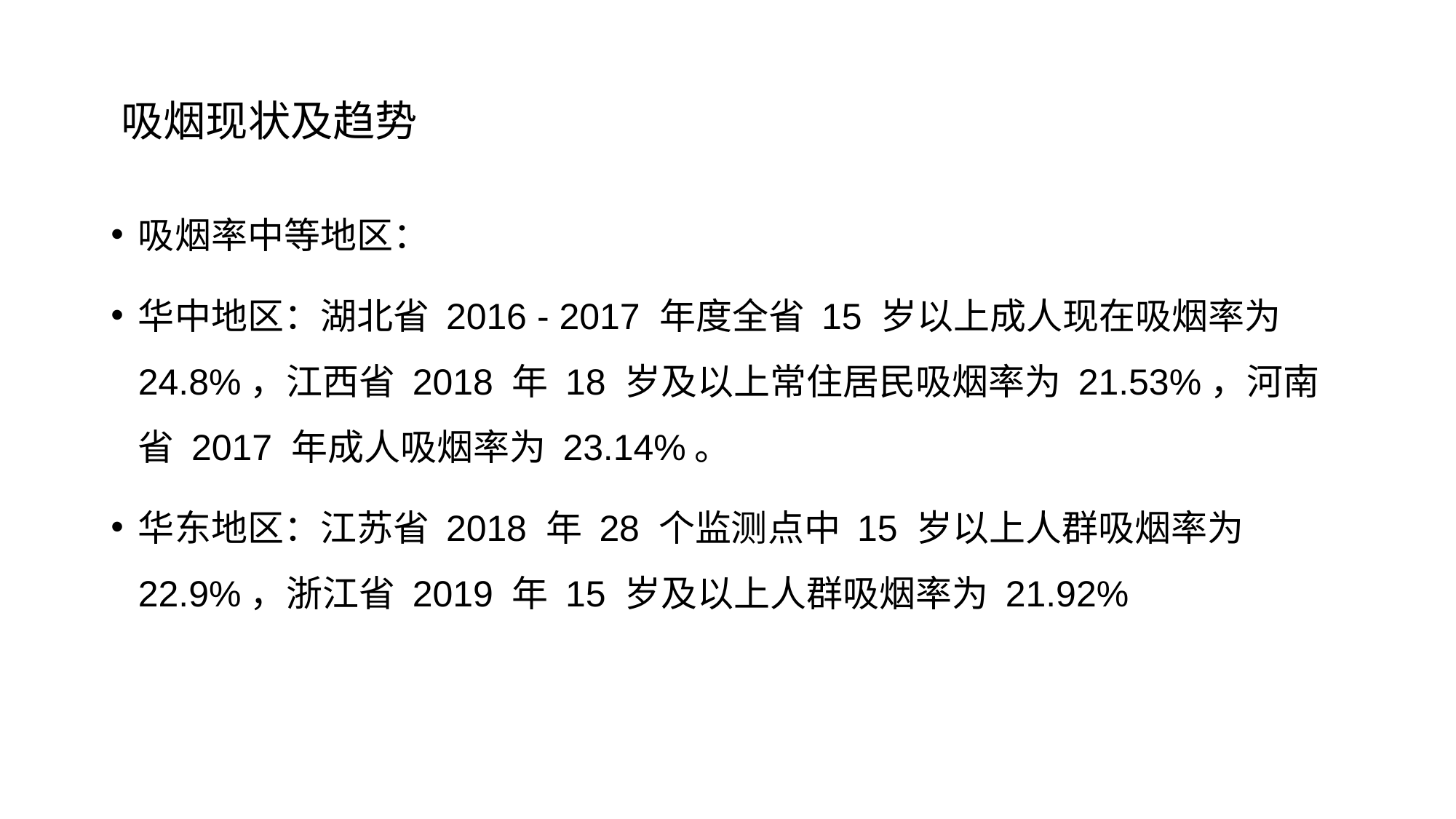

# 吸烟现状及趋势
吸烟率中等地区：
华中地区：湖北省 2016 - 2017 年度全省 15 岁以上成人现在吸烟率为 24.8%，江西省 2018 年 18 岁及以上常住居民吸烟率为 21.53%，河南省 2017 年成人吸烟率为 23.14%。
华东地区：江苏省 2018 年 28 个监测点中 15 岁以上人群吸烟率为 22.9%，浙江省 2019 年 15 岁及以上人群吸烟率为 21.92%